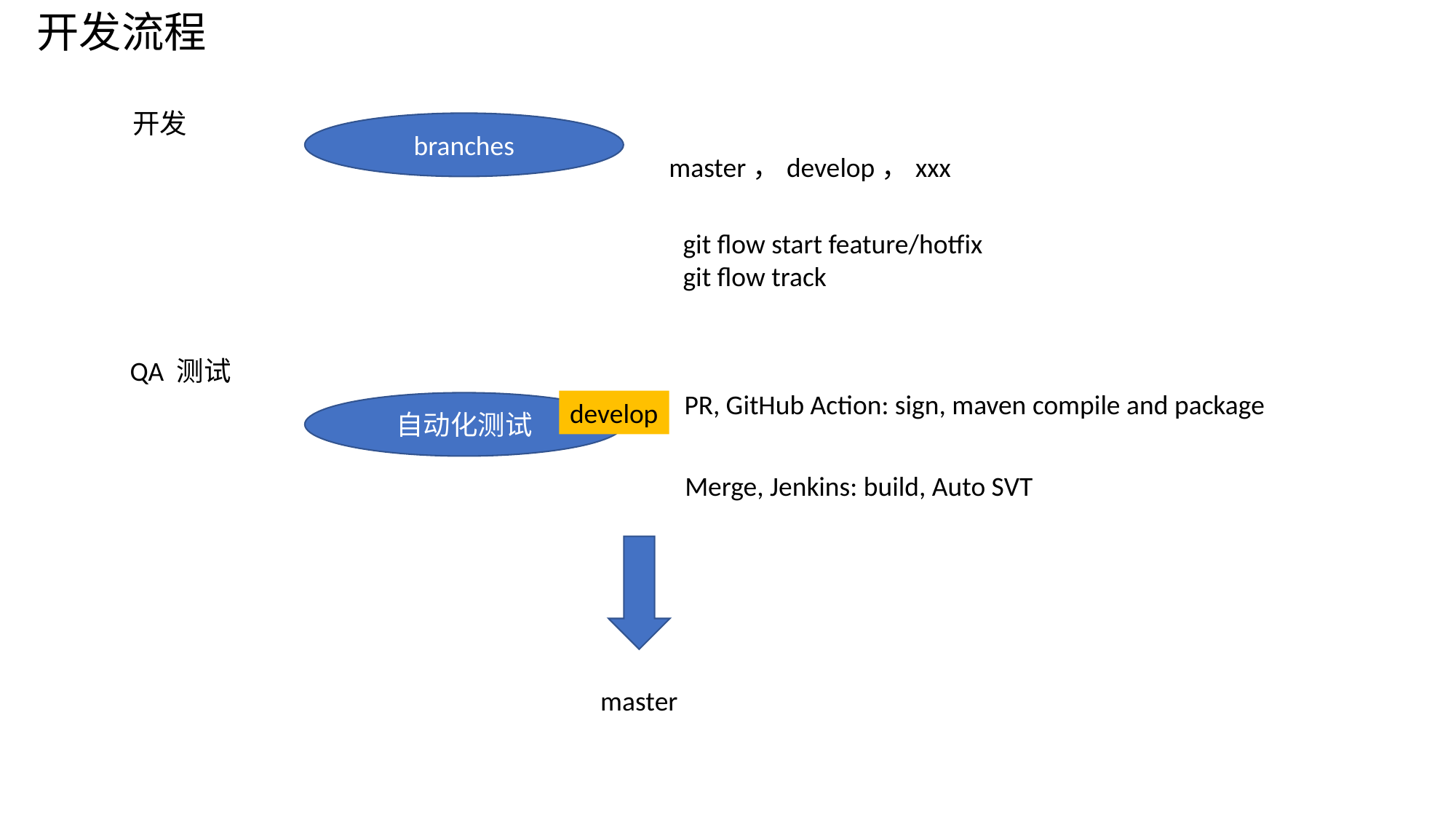

开发流程
开发
branches
master，develop，xxx
git flow start feature/hotfix
git flow track
QA 测试
PR, GitHub Action: sign, maven compile and package
develop
自动化测试
Merge, Jenkins: build, Auto SVT

master